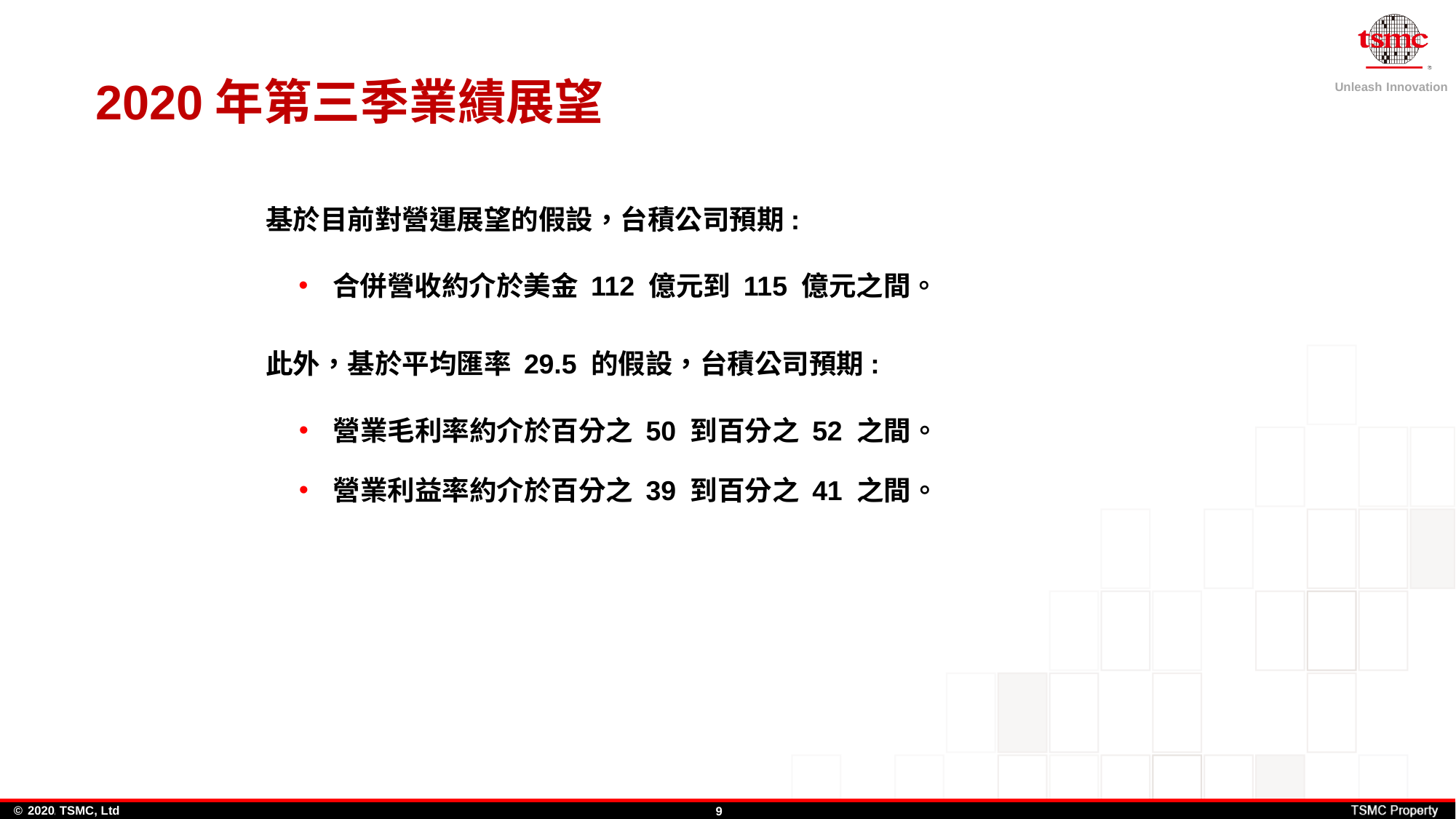

# 2020年第三季業績展望

基於目前對營運展望的假設，台積公司預期:
合併營收約介於美金 112 億元到 115 億元之間。
此外，基於平均匯率 29.5 的假設，台積公司預期:
營業毛利率約介於百分之 50 到百分之 52 之間。
營業利益率約介於百分之 39 到百分之 41 之間。